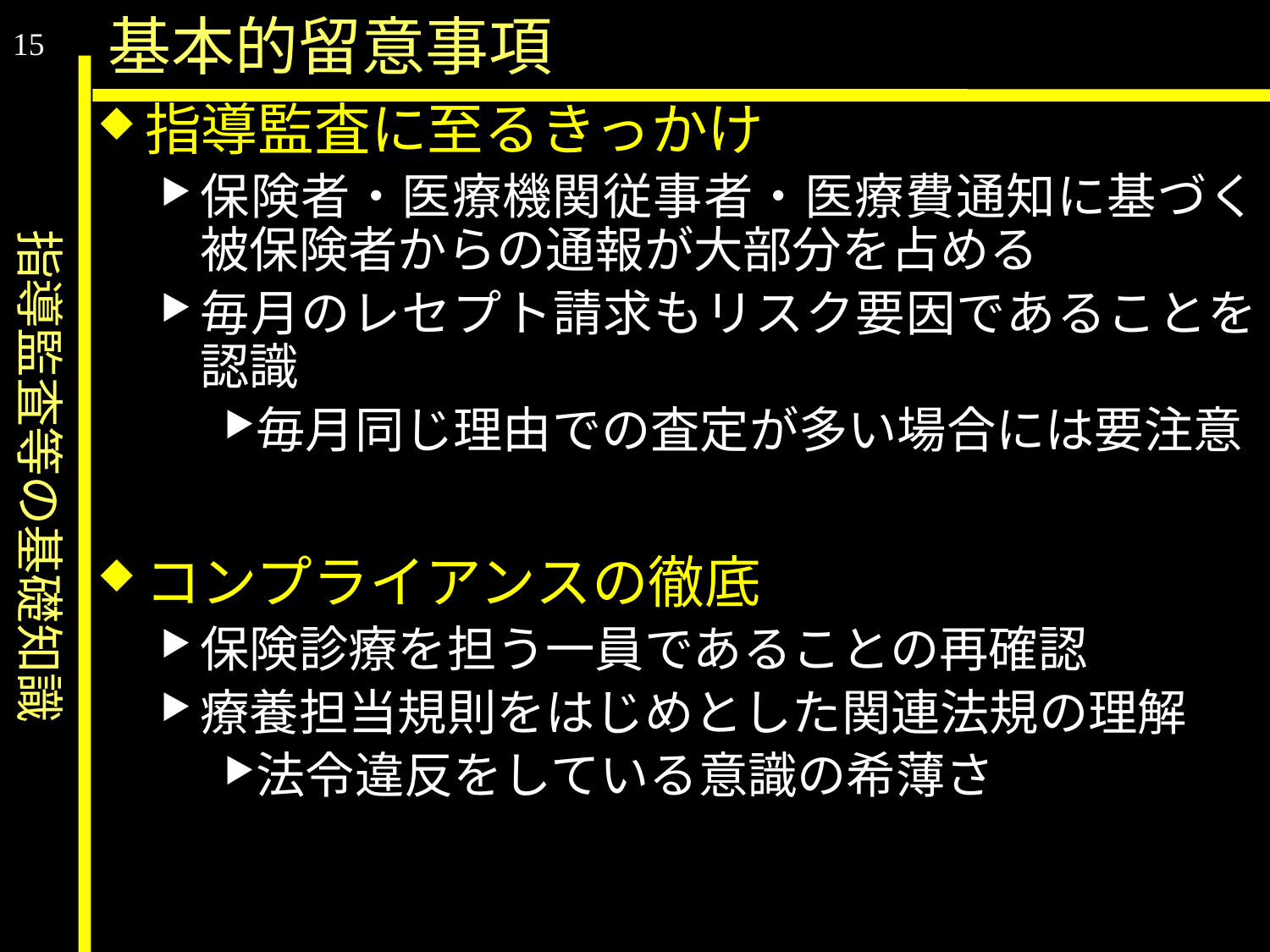

指導監査等の基礎知識
基本的留意事項
15

指導監査に至るきっかけ
保険者・医療機関従事者・医療費通知に基づく被保険者からの通報が大部分を占める
毎月のレセプト請求もリスク要因であることを認識
毎月同じ理由での査定が多い場合には要注意

コンプライアンスの徹底
保険診療を担う一員であることの再確認
療養担当規則をはじめとした関連法規の理解
法令違反をしている意識の希薄さ